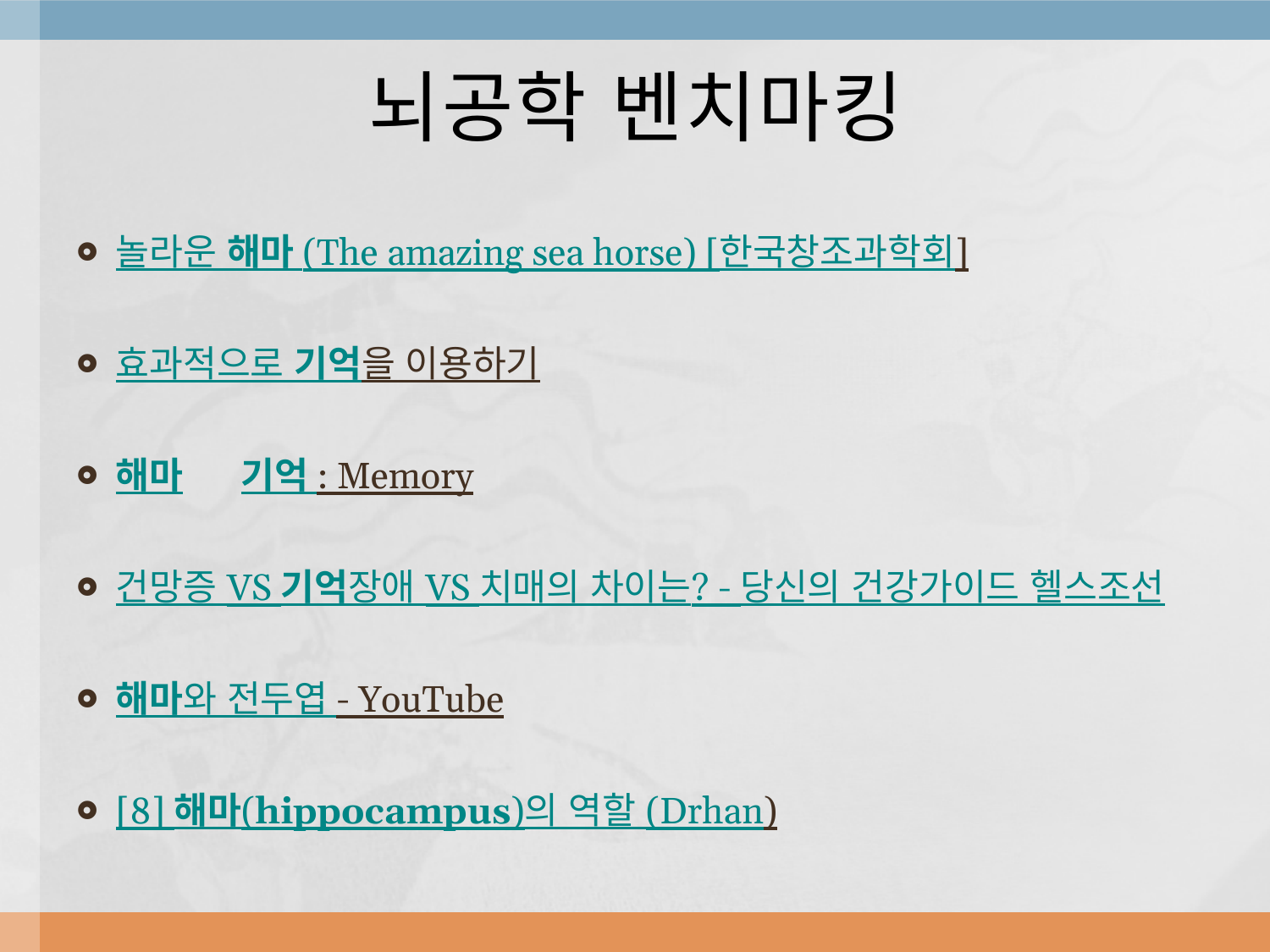

# 뇌공학 벤치마킹
놀라운 해마 (The amazing sea horse) [한국창조과학회]

효과적으로 기억을 이용하기

해마       기억 : Memory

건망증 VS 기억장애 VS 치매의 차이는? - 당신의 건강가이드 헬스조선

해마와 전두엽 - YouTube

[8] 해마(hippocampus)의 역할 (Drhan)